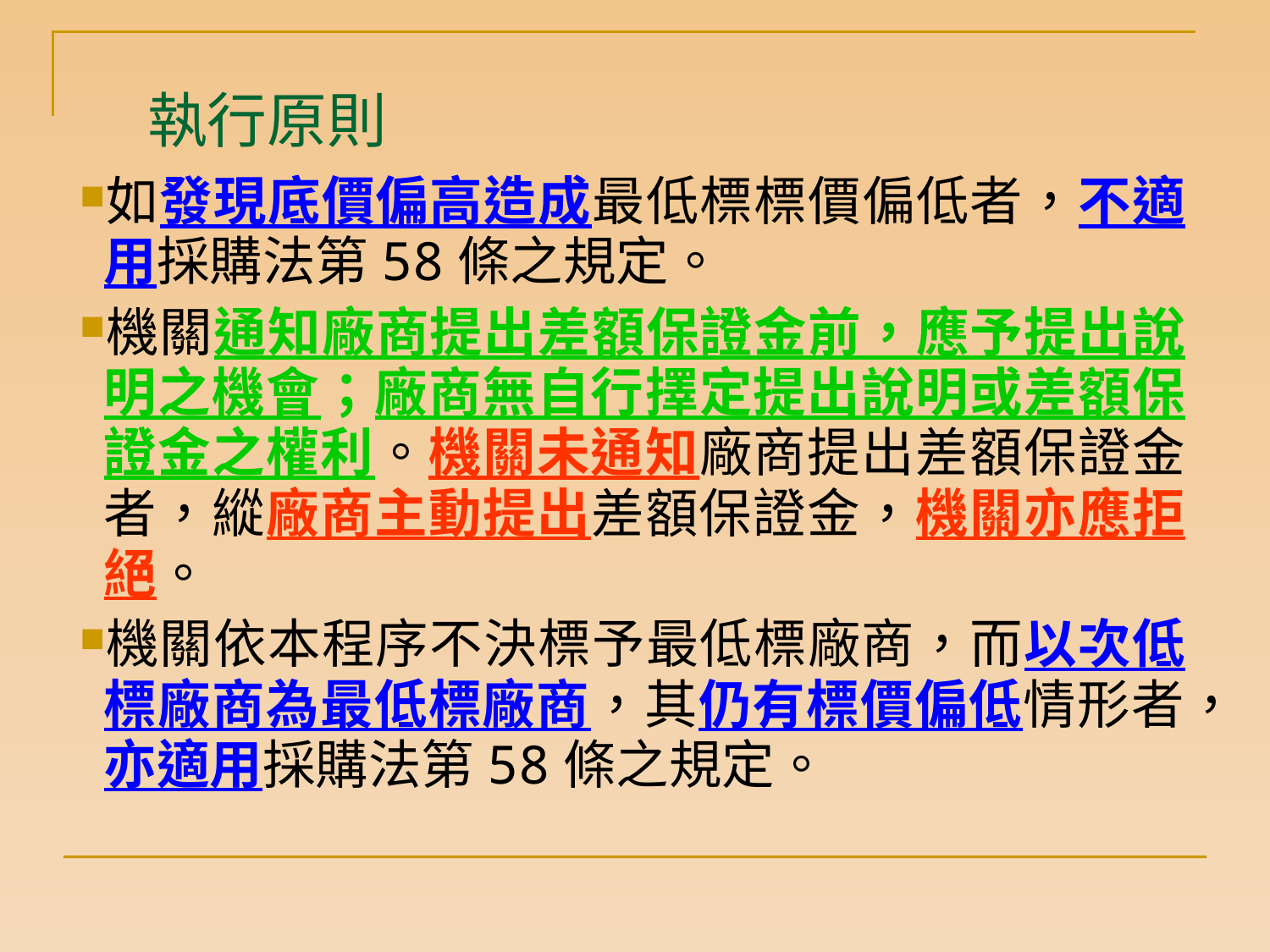

執行原則
如發現底價偏高造成最低標標價偏低者，不適用採購法第58條之規定。
機關通知廠商提出差額保證金前，應予提出說明之機會；廠商無自行擇定提出說明或差額保證金之權利。機關未通知廠商提出差額保證金者，縱廠商主動提出差額保證金，機關亦應拒絕。
機關依本程序不決標予最低標廠商，而以次低標廠商為最低標廠商，其仍有標價偏低情形者，亦適用採購法第58條之規定。